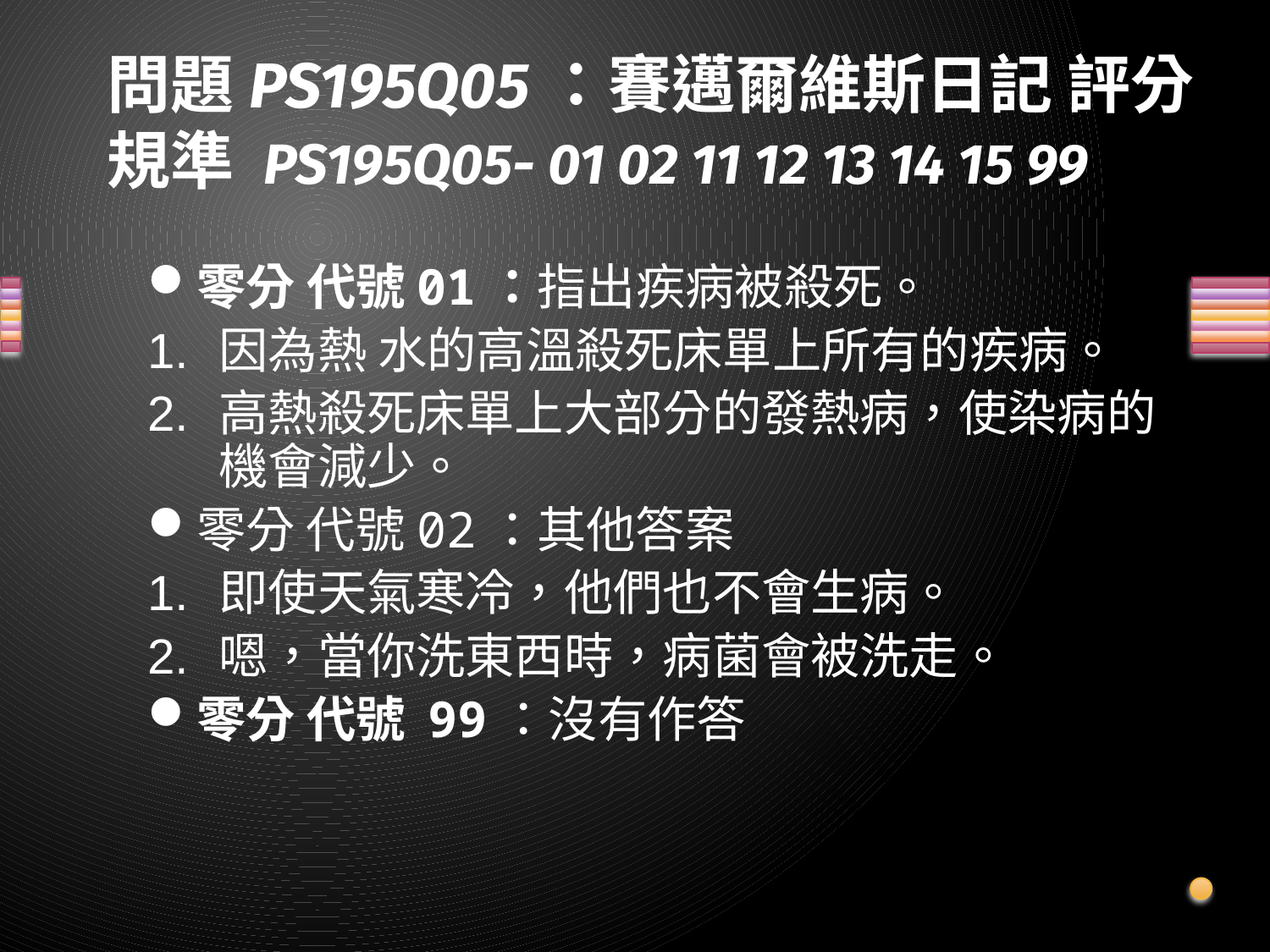

# 問題PS195Q05：賽邁爾維斯日記 評分規準 PS195Q05- 01 02 11 12 13 14 15 99
零分 代號01：指出疾病被殺死。
因為熱 水的高溫殺死床單上所有的疾病。
高熱殺死床單上大部分的發熱病，使染病的機會減少。
零分 代號02：其他答案
即使天氣寒冷，他們也不會生病。
嗯，當你洗東西時，病菌會被洗走。
零分 代號 99：沒有作答